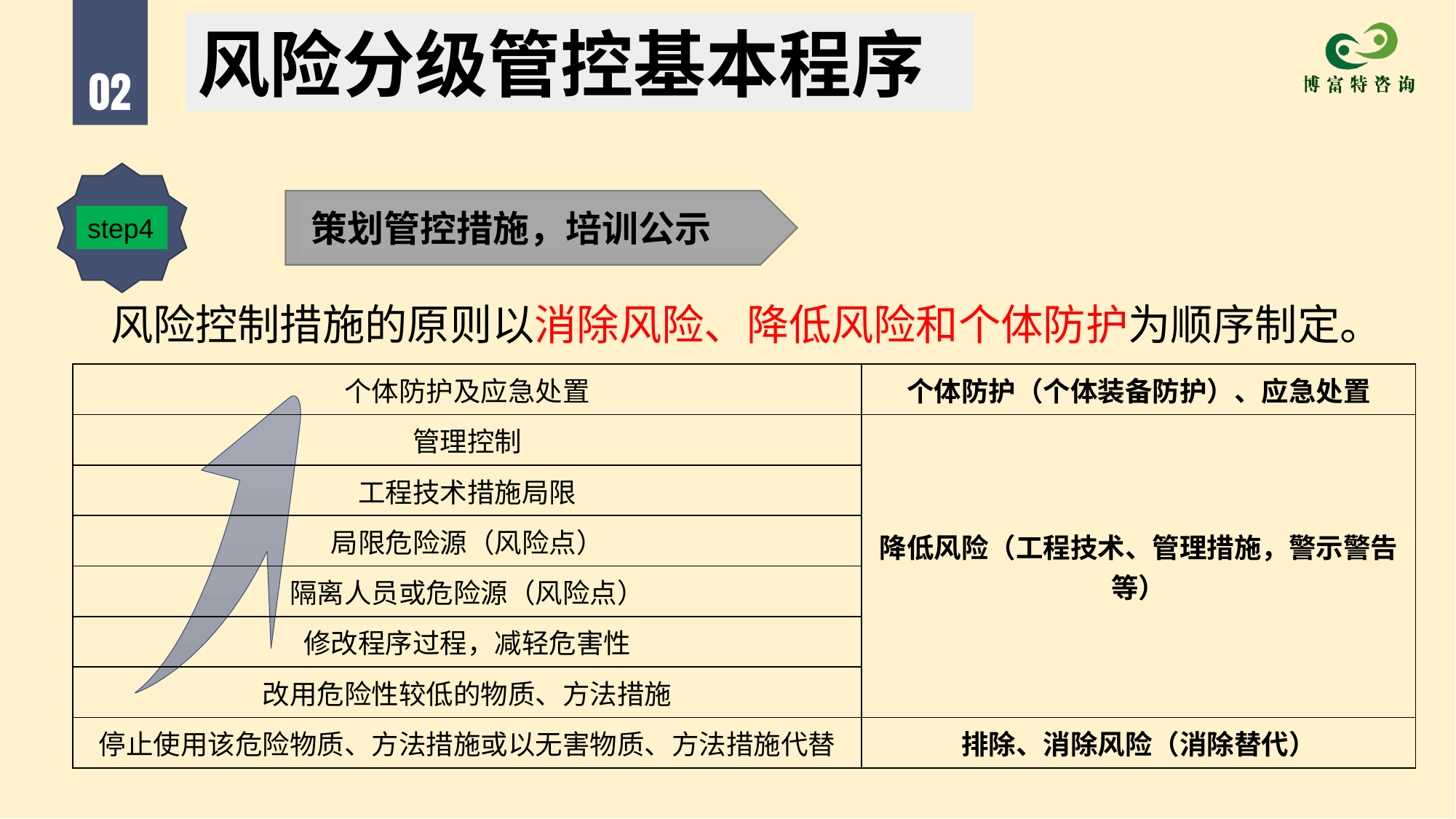

风险分级管控基本程序
02

策划管控措施，培训公示
step4
风险控制措施的原则以消除风险、降低风险和个体防护为顺序制定。
| 个体防护及应急处置 | 个体防护（个体装备防护）、应急处置 |
| --- | --- |
| 管理控制 | 降低风险（工程技术、管理措施，警示警告等） |
| 工程技术措施局限 |  |
| 局限危险源（风险点） |  |
| 隔离人员或危险源（风险点） |  |
| 修改程序过程，减轻危害性 |  |
| 改用危险性较低的物质、方法措施 |  |
| 停止使用该危险物质、方法措施或以无害物质、方法措施代替 | 排除、消除风险（消除替代） |